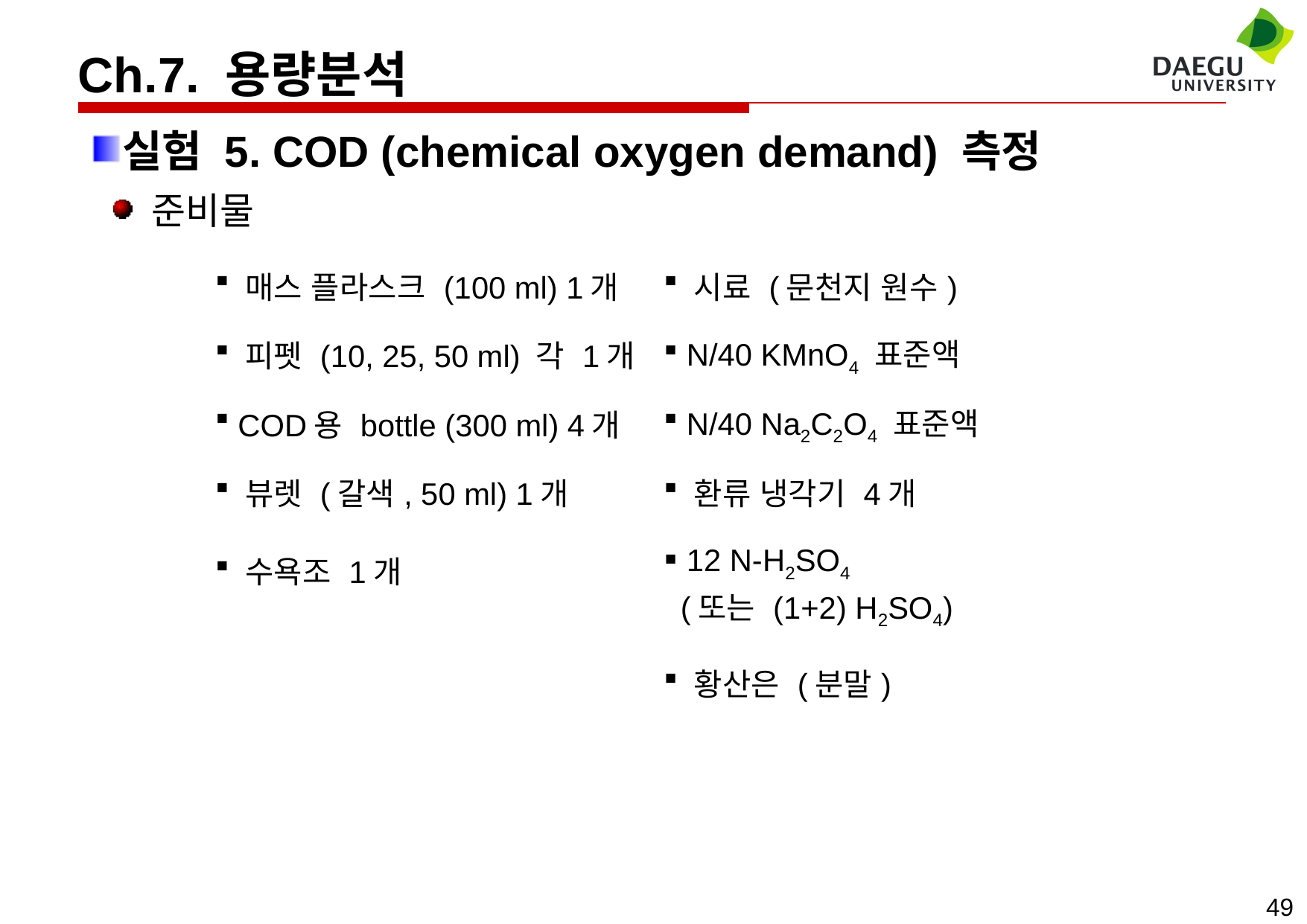

Ch.7. 용량분석
실험 5. COD (chemical oxygen demand) 측정
 준비물

| 매스 플라스크 (100 ml) 1개 | 시료 (문천지 원수) |
| --- | --- |
| 피펫 (10, 25, 50 ml) 각 1개 | N/40 KMnO4 표준액 |
| COD용 bottle (300 ml) 4개 | N/40 Na2C2O4 표준액 |
| 뷰렛 (갈색, 50 ml) 1개 | 환류 냉각기 4개 |
| 수욕조 1개 | 12 N-H2SO4 (또는 (1+2) H2SO4) |
|  | 황산은 (분말) |
49